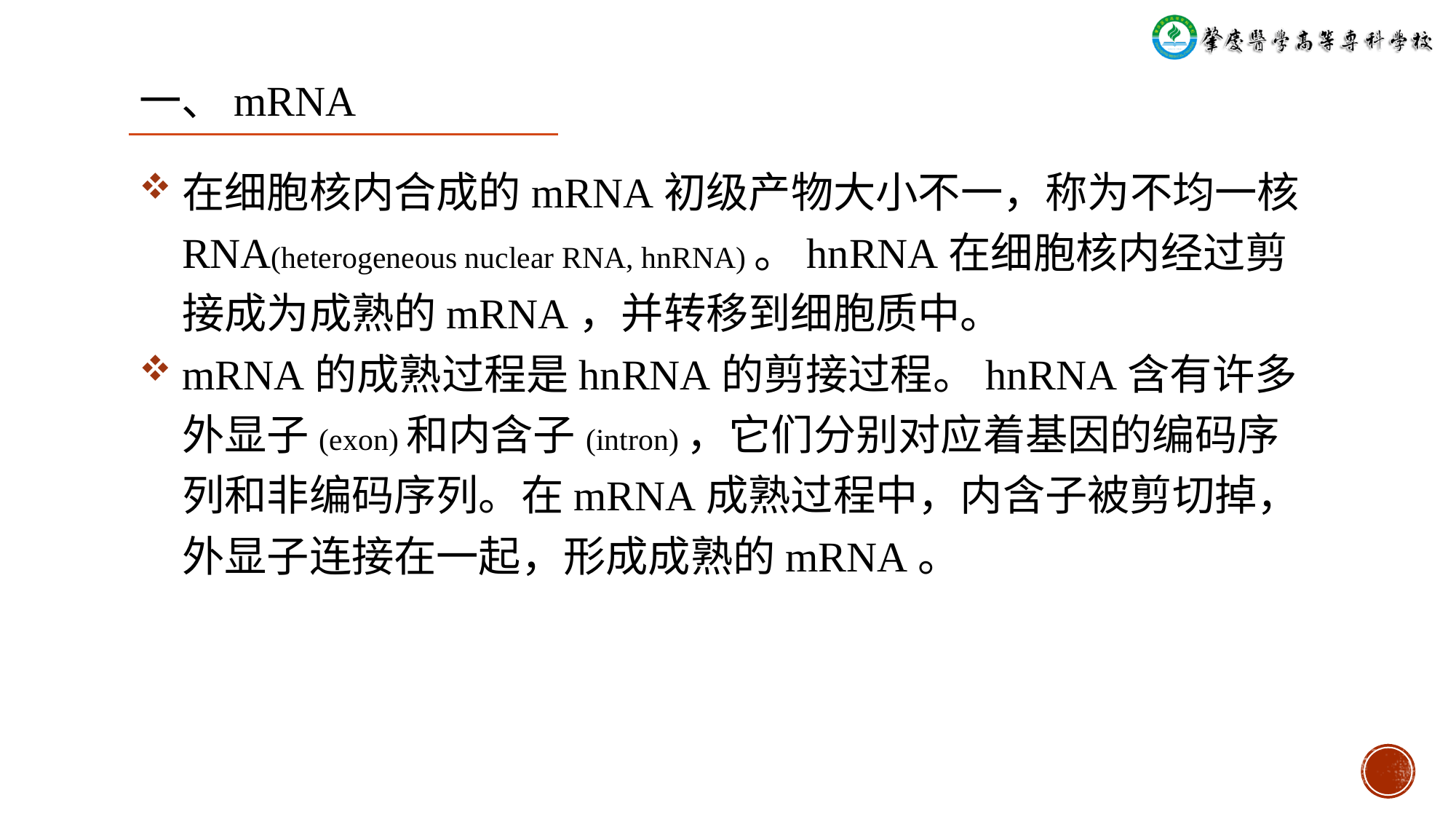

一、mRNA
在细胞核内合成的mRNA初级产物大小不一，称为不均一核RNA(heterogeneous nuclear RNA, hnRNA)。hnRNA在细胞核内经过剪接成为成熟的mRNA，并转移到细胞质中。
mRNA的成熟过程是hnRNA的剪接过程。hnRNA含有许多外显子(exon)和内含子(intron)，它们分别对应着基因的编码序列和非编码序列。在mRNA成熟过程中，内含子被剪切掉，外显子连接在一起，形成成熟的mRNA。